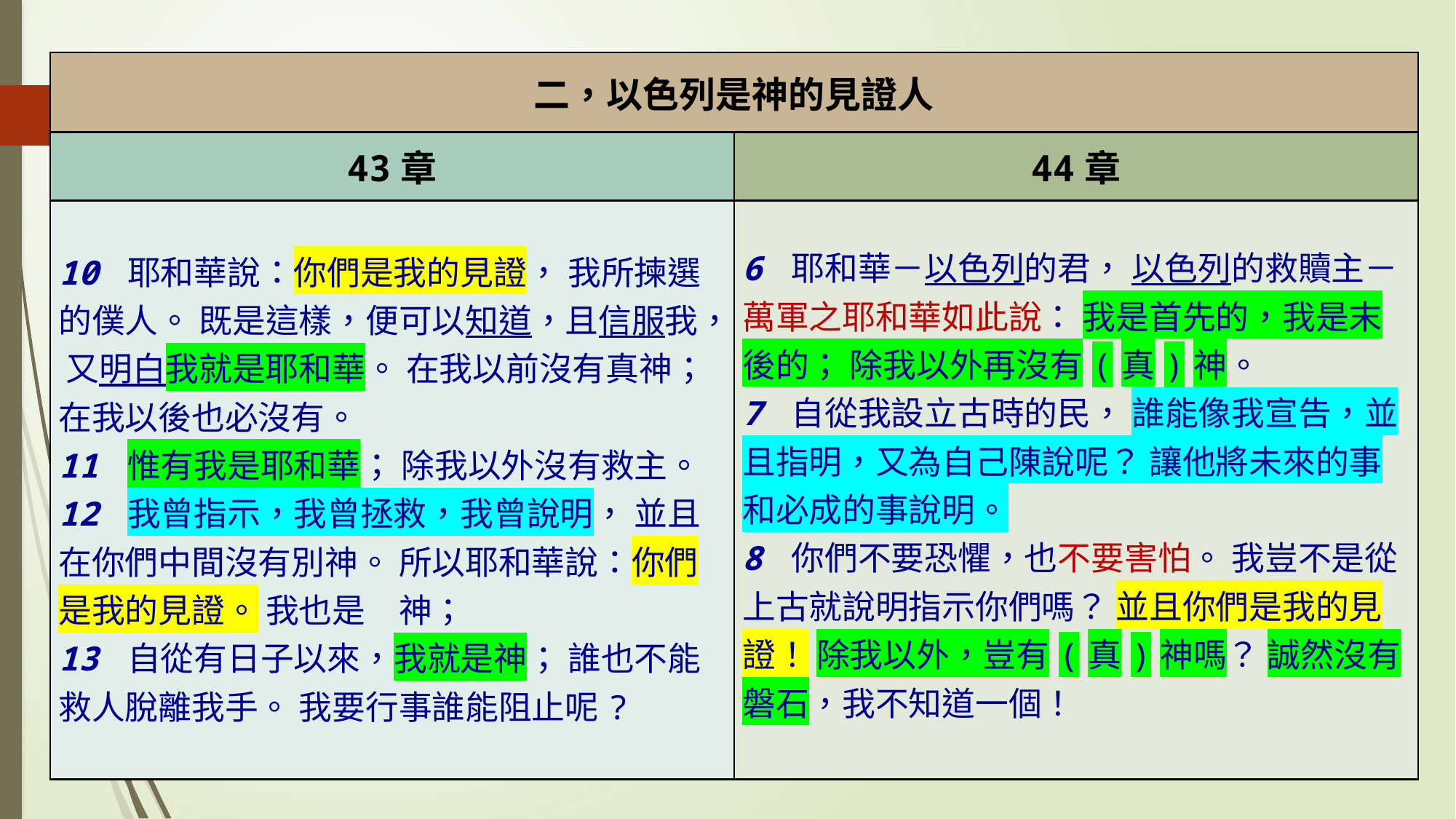

| 二，以色列是神的見證人 |  |
| --- | --- |
| 43章 | 44章 |
| 10 耶和華說：你們是我的見證， 我所揀選的僕人。 既是這樣，便可以知道，且信服我， 又明白我就是耶和華。 在我以前沒有真神； 在我以後也必沒有。 11 惟有我是耶和華； 除我以外沒有救主。 12 我曾指示，我曾拯救，我曾說明， 並且在你們中間沒有別神。 所以耶和華說：你們是我的見證。 我也是　神； 13 自從有日子以來，我就是神； 誰也不能救人脫離我手。 我要行事誰能阻止呢? | 6 耶和華－以色列的君， 以色列的救贖主－萬軍之耶和華如此說： 我是首先的，我是末後的； 除我以外再沒有(真)神。 7 自從我設立古時的民， 誰能像我宣告，並且指明，又為自己陳說呢？ 讓他將未來的事和必成的事說明。 8 你們不要恐懼，也不要害怕。 我豈不是從上古就說明指示你們嗎？ 並且你們是我的見證！ 除我以外，豈有(真)神嗎？ 誠然沒有磐石，我不知道一個！ |